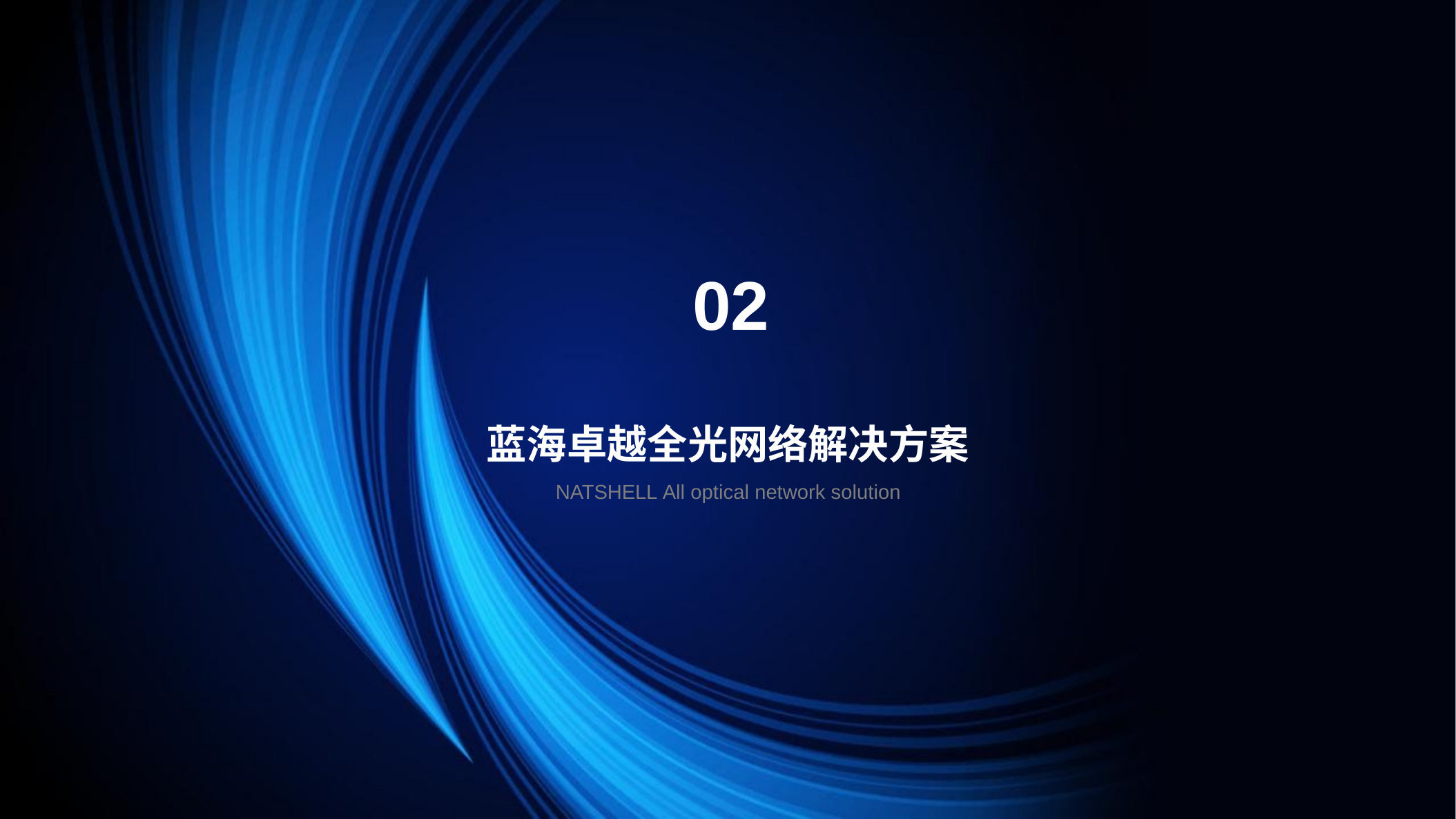

# 02
蓝海卓越全光网络解决方案
NATSHELL All optical network solution